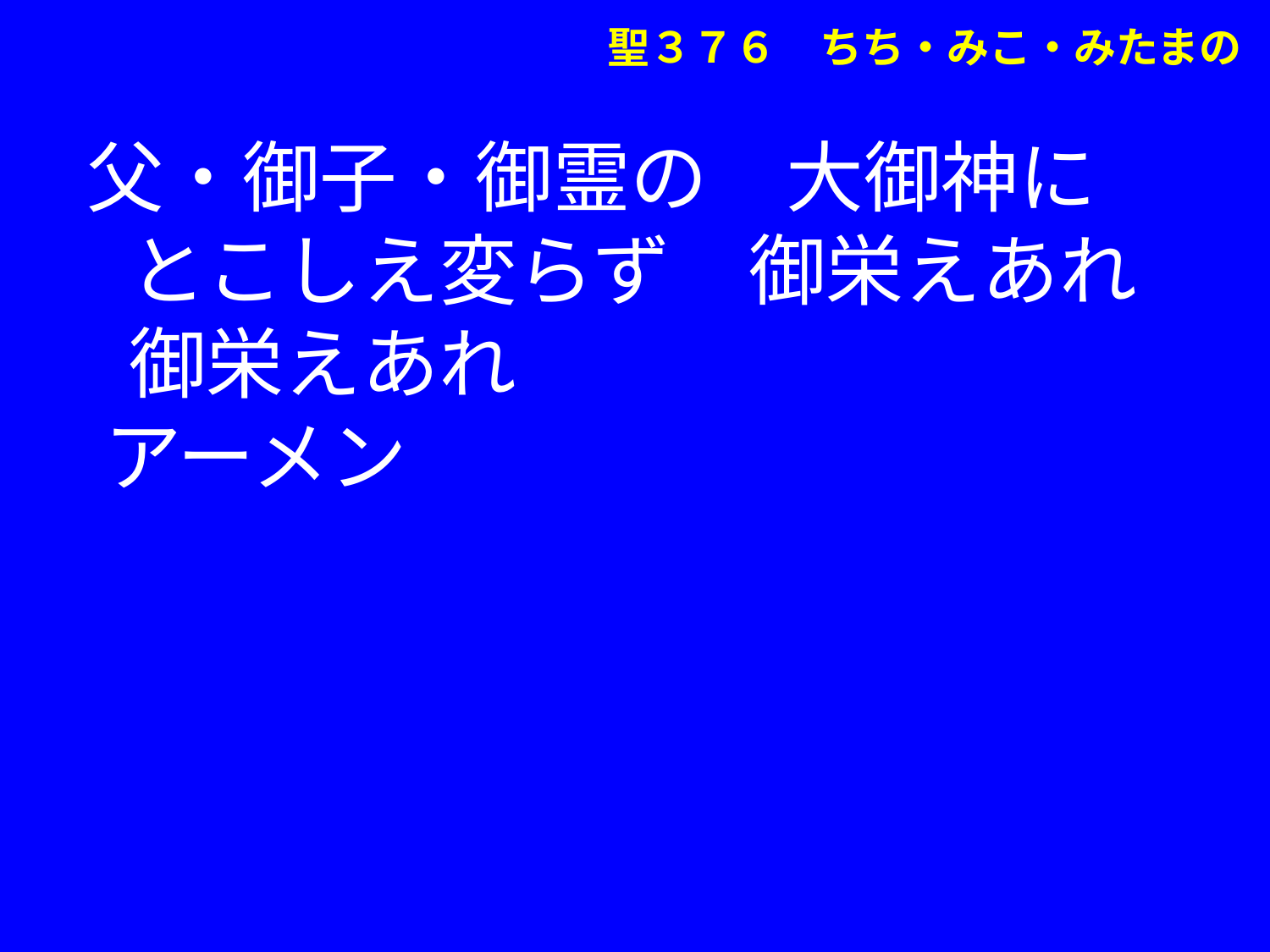

聖３７６　ちち・みこ・みたまの
 父・御子・御霊の　大御神に
　とこしえ変らず　御栄えあれ
　御栄えあれ
  アーメン